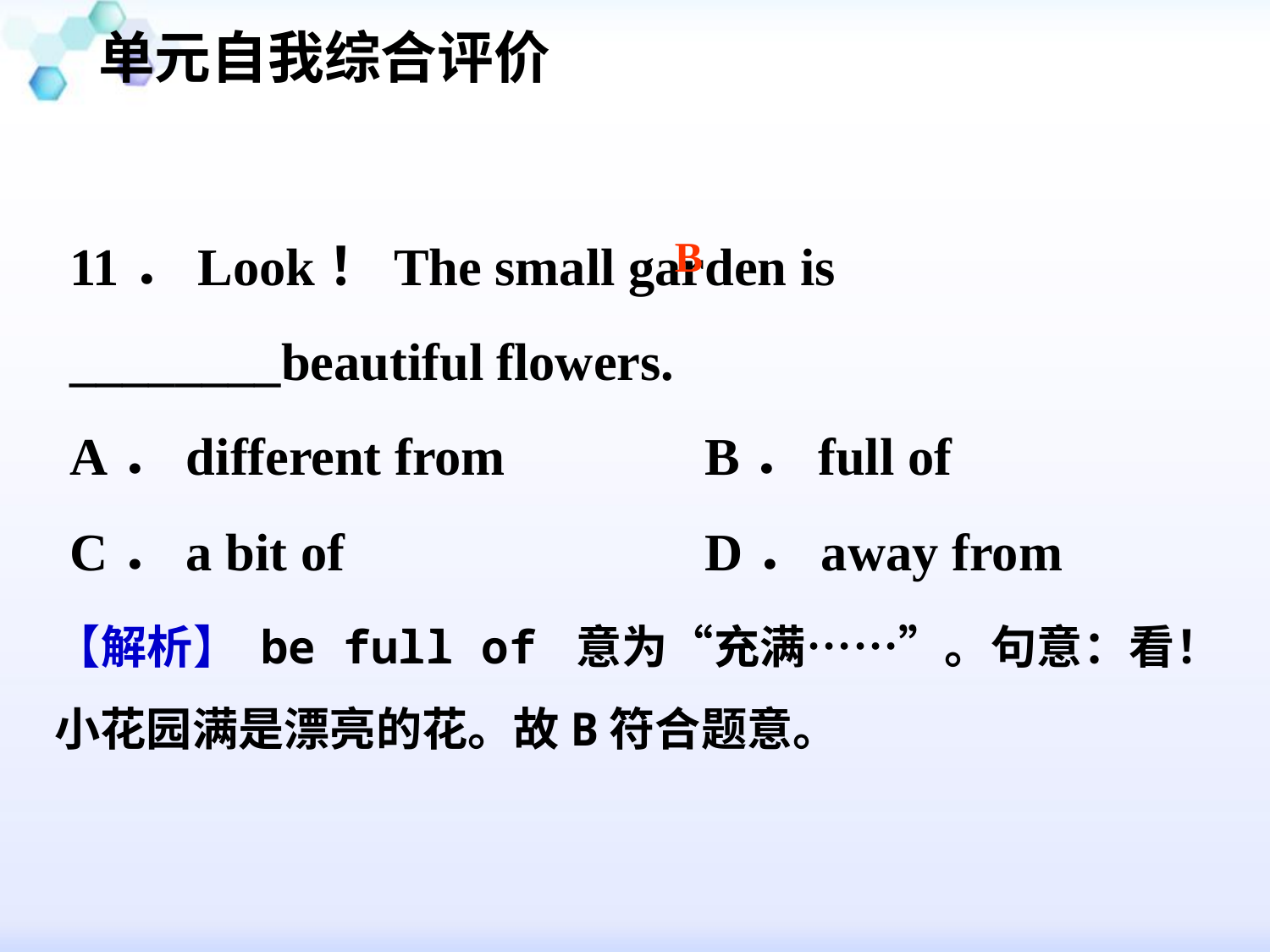

单元自我综合评价
#
11．Look！The small garden is ________beautiful flowers.
A．different from  		B．full of
C．a bit of  			D．away from
B
【解析】 be full of 意为“充满……”。句意：看！小花园满是漂亮的花。故B符合题意。